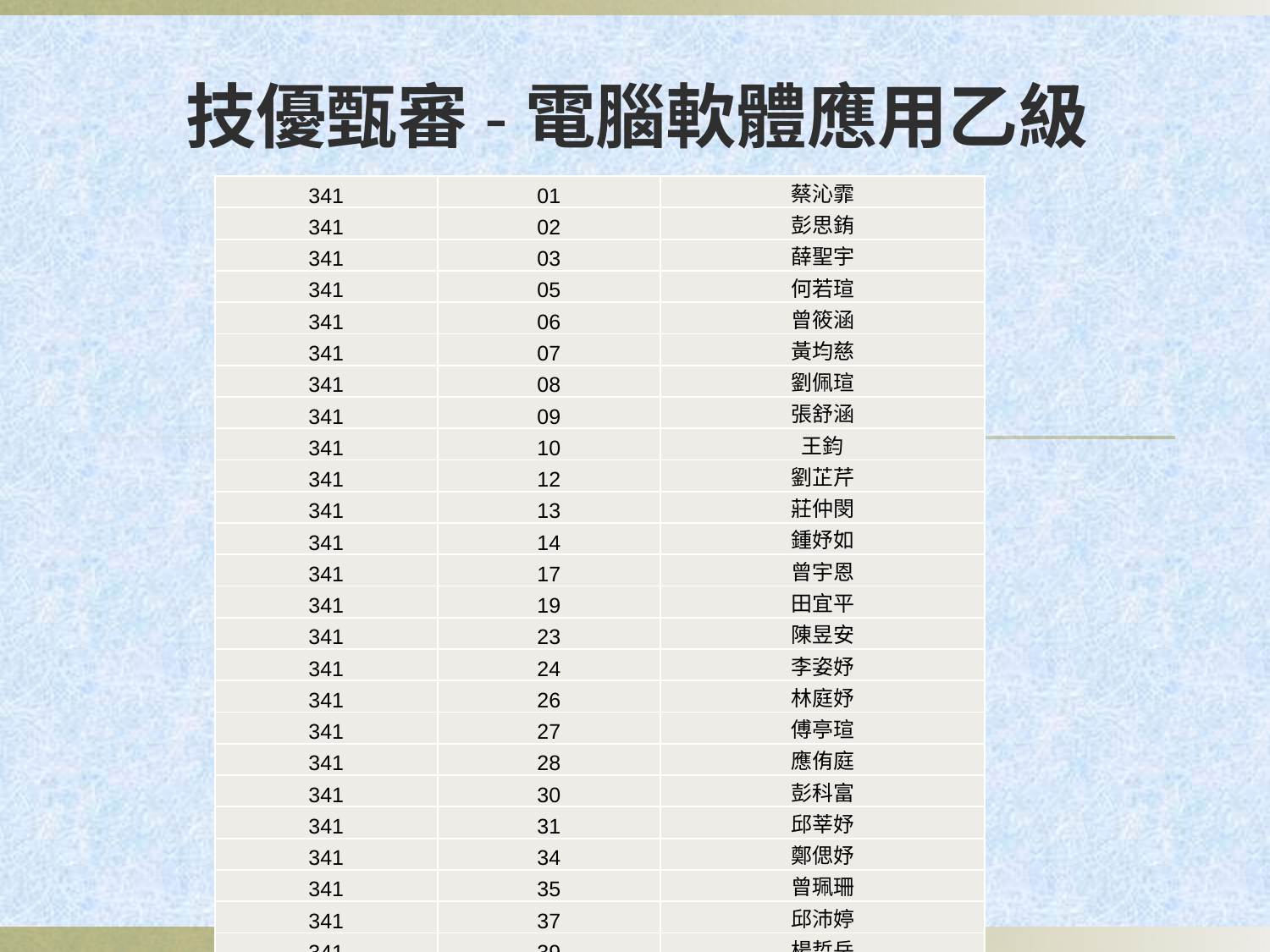

# 技優甄審-電腦軟體應用乙級
| 341 | 01 | 蔡沁霏 |
| --- | --- | --- |
| 341 | 02 | 彭思銪 |
| 341 | 03 | 薛聖宇 |
| 341 | 05 | 何若瑄 |
| 341 | 06 | 曾筱涵 |
| 341 | 07 | 黃均慈 |
| 341 | 08 | 劉佩瑄 |
| 341 | 09 | 張舒涵 |
| 341 | 10 | 王鈞 |
| 341 | 12 | 劉芷芹 |
| 341 | 13 | 莊仲閔 |
| 341 | 14 | 鍾妤如 |
| 341 | 17 | 曾宇恩 |
| 341 | 19 | 田宜平 |
| 341 | 23 | 陳昱安 |
| 341 | 24 | 李姿妤 |
| 341 | 26 | 林庭妤 |
| 341 | 27 | 傅亭瑄 |
| 341 | 28 | 應侑庭 |
| 341 | 30 | 彭科富 |
| 341 | 31 | 邱莘妤 |
| 341 | 34 | 鄭偲妤 |
| 341 | 35 | 曾珮珊 |
| 341 | 37 | 邱沛婷 |
| 341 | 39 | 楊哲岳 |
| 341 | 42 | 鄧天宇 |
| 341 | 43 | 張憲堉 |
| 341 | 44 | 莊羽瑄 |
| 342 | 13 | 黃宥騫 |